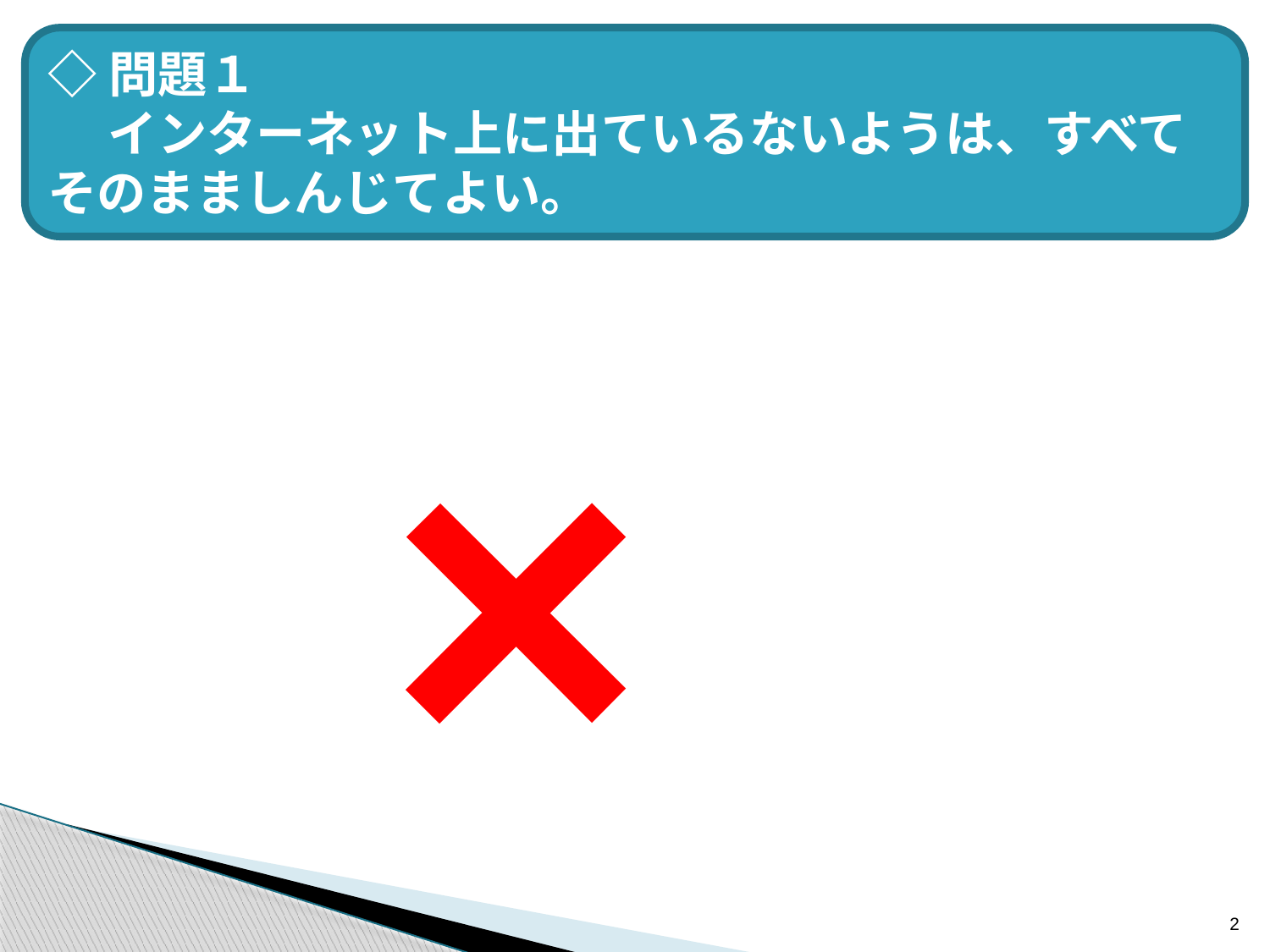

◇問題１
　 インターネット上に出ているないようは、すべてそのまましんじてよい。

×

2